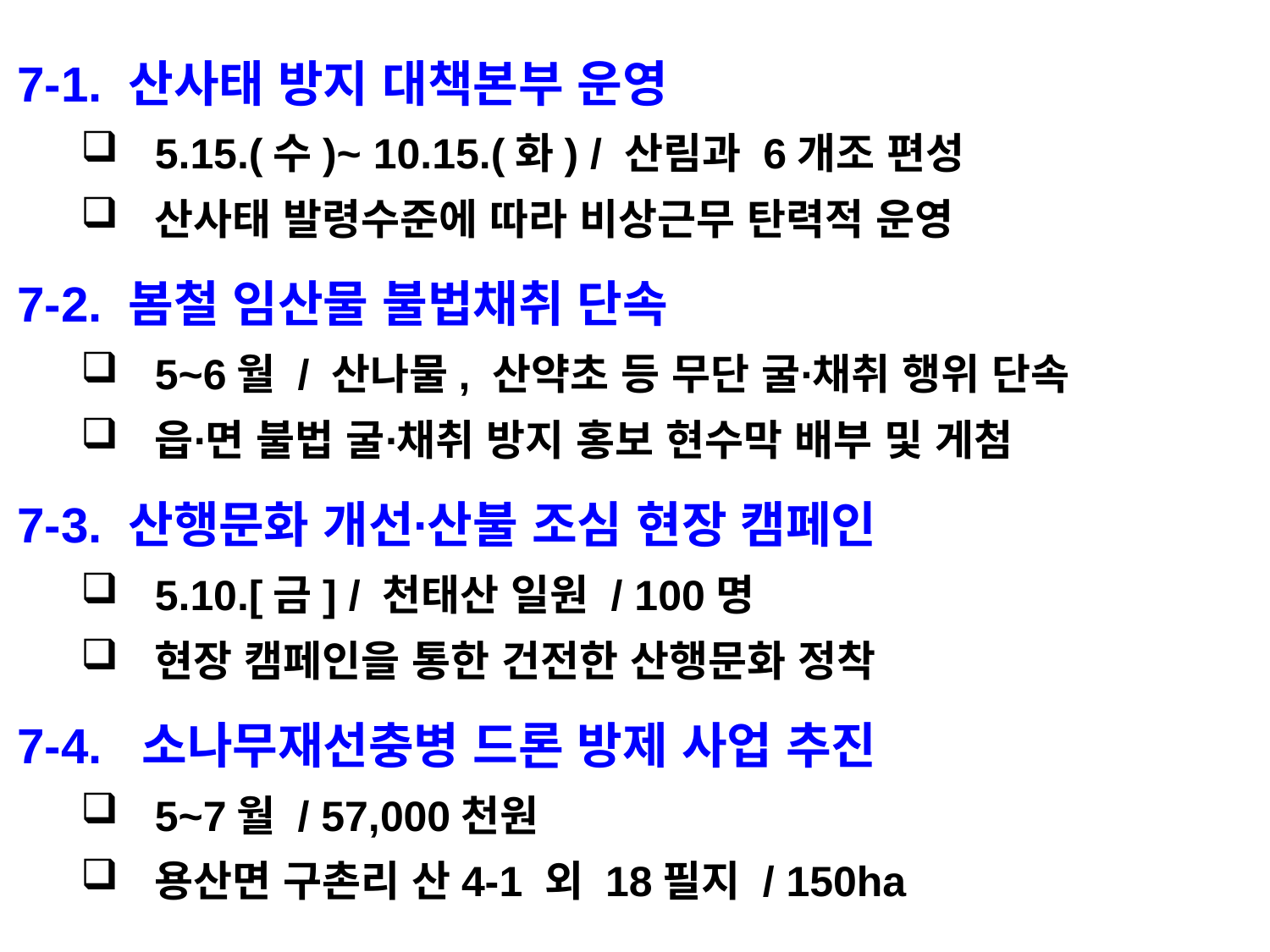

7-1. 산사태 방지 대책본부 운영
5.15.(수)~ 10.15.(화) / 산림과 6개조 편성
산사태 발령수준에 따라 비상근무 탄력적 운영
7-2. 봄철 임산물 불법채취 단속
5~6월 / 산나물, 산약초 등 무단 굴∙채취 행위 단속
읍∙면 불법 굴∙채취 방지 홍보 현수막 배부 및 게첨
7-3. 산행문화 개선∙산불 조심 현장 캠페인
5.10.[금] / 천태산 일원 / 100명
현장 캠페인을 통한 건전한 산행문화 정착
7-4.  소나무재선충병 드론 방제 사업 추진
5~7월 / 57,000천원
용산면 구촌리 산4-1 외 18필지 / 150ha